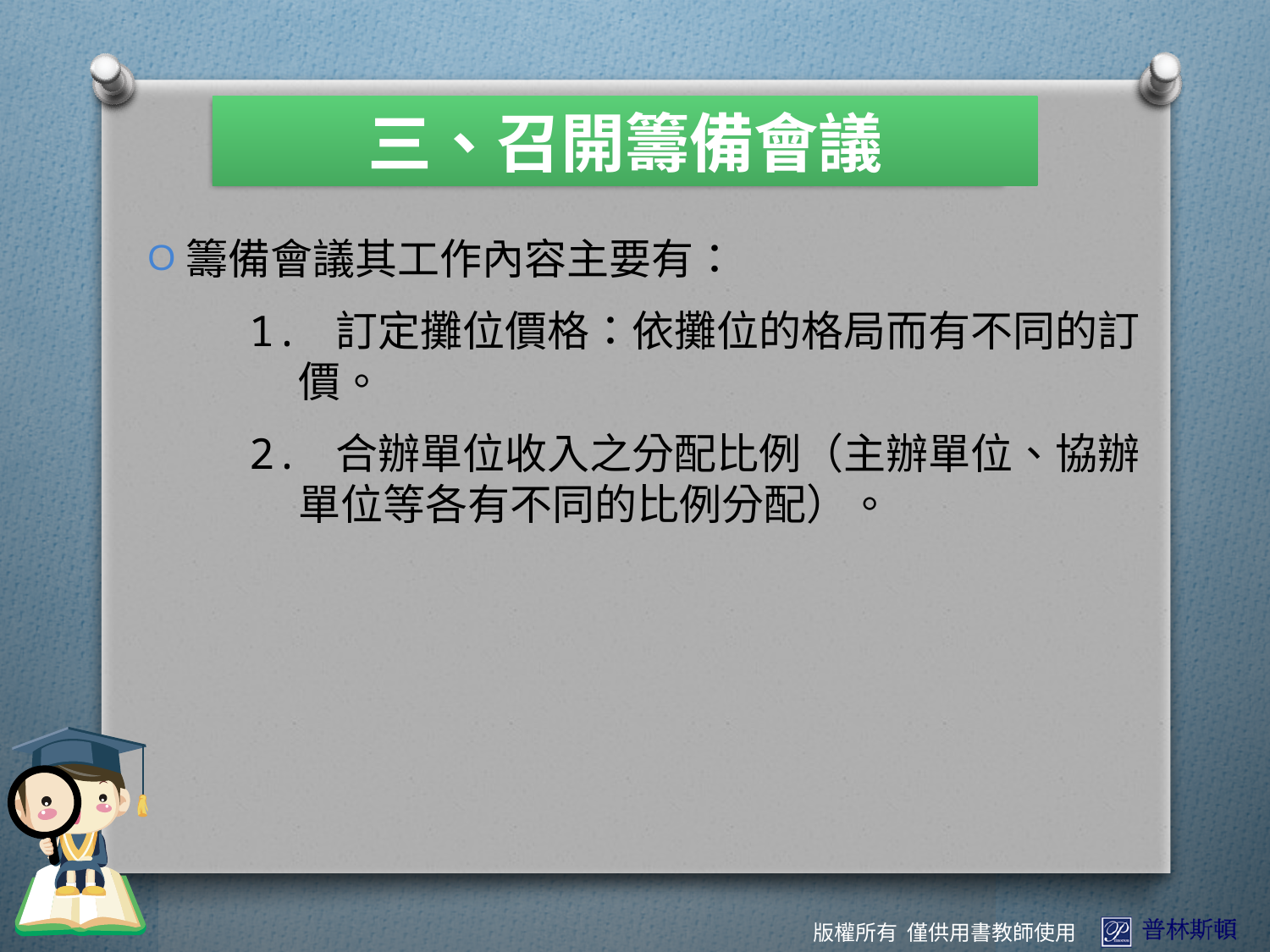

三、召開籌備會議
籌備會議其工作內容主要有：
    1. 訂定攤位價格：依攤位的格局而有不同的訂價。
    2. 合辦單位收入之分配比例（主辦單位、協辦單位等各有不同的比例分配）。